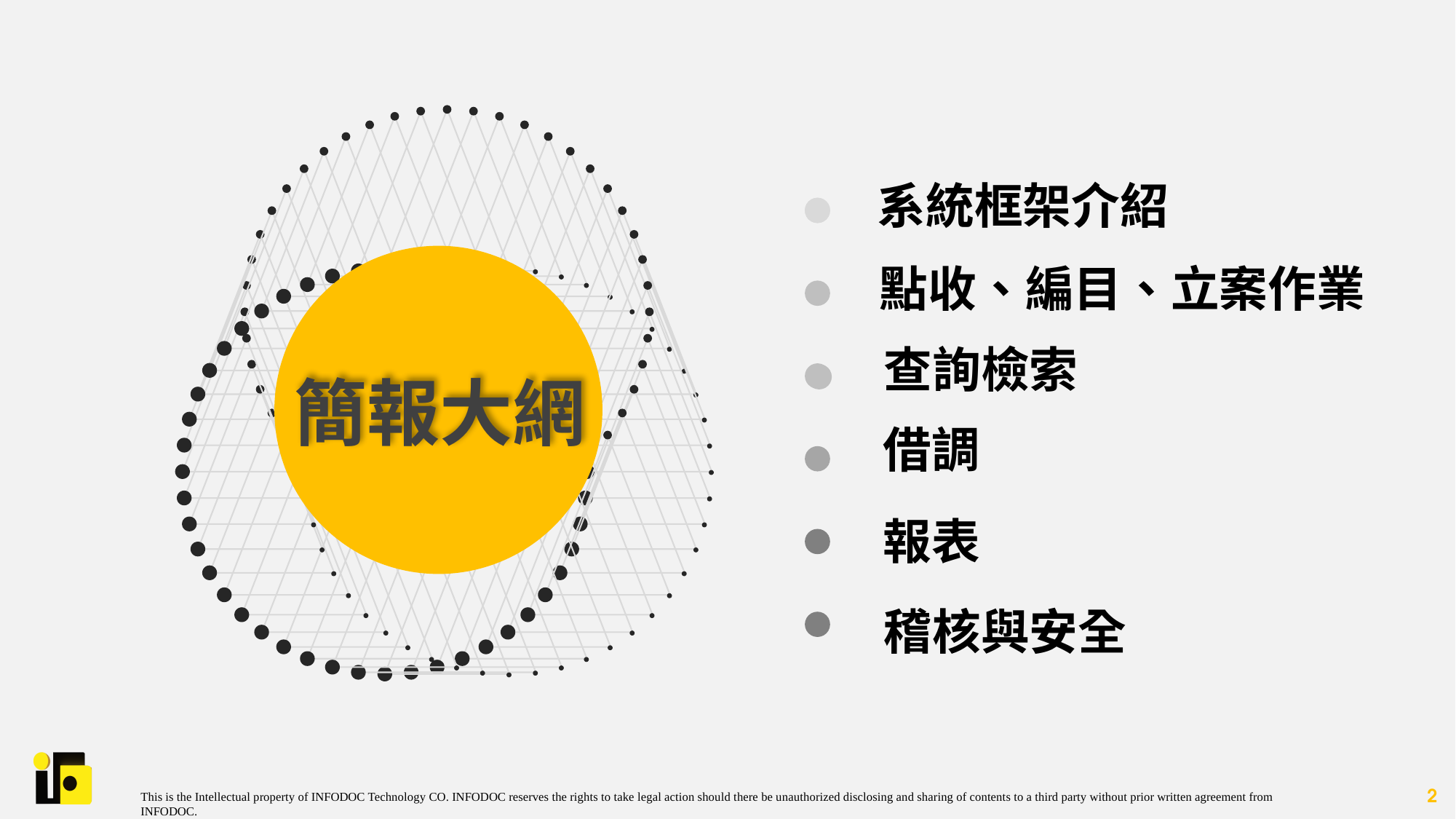

系統框架介紹

點收、編目、立案作業
查詢檢索
簡報大網

借調
報表
稽核與安全
2